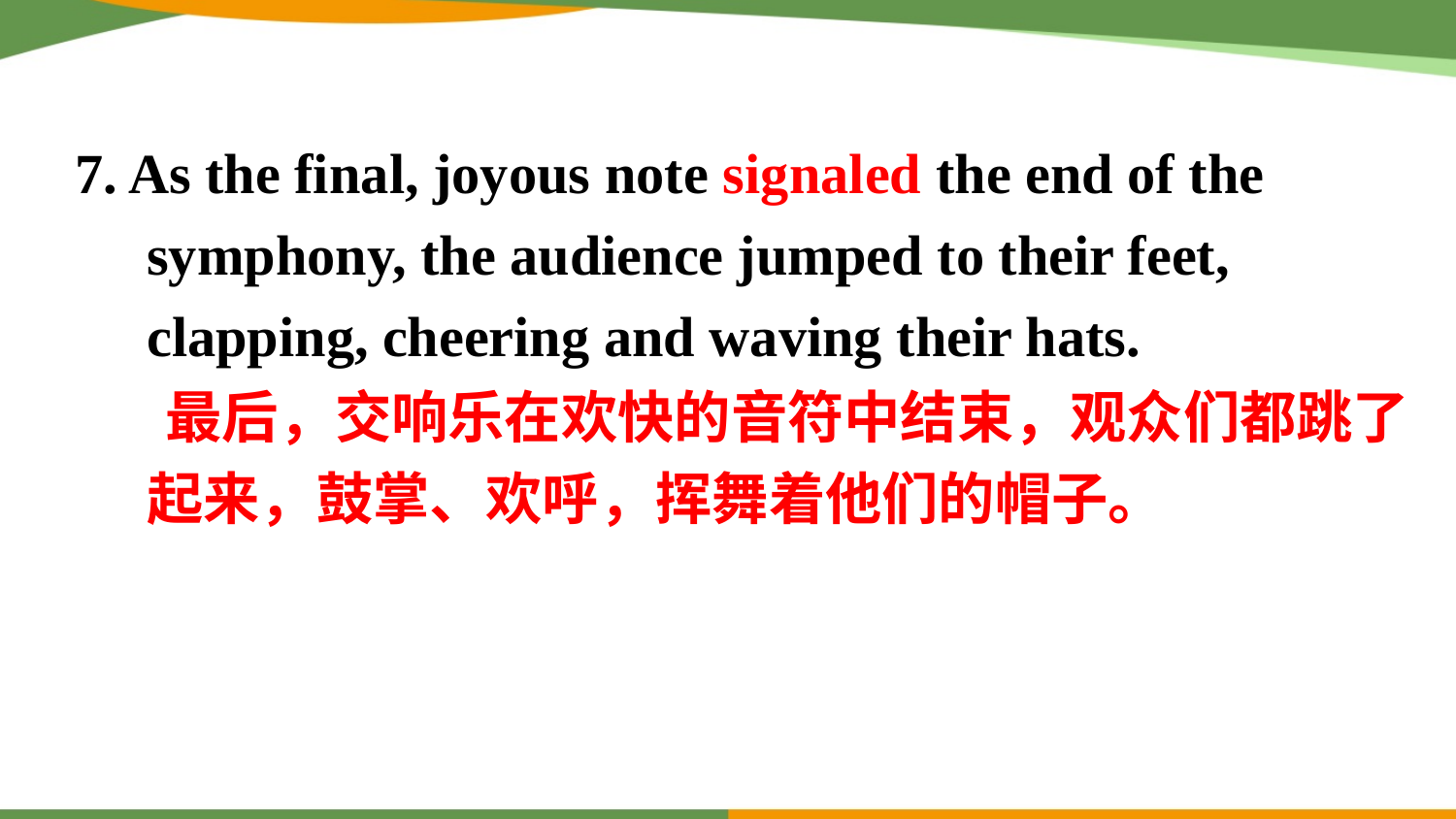

7. As the final, joyous note signaled the end of the symphony, the audience jumped to their feet, clapping, cheering and waving their hats.
      最后，交响乐在欢快的音符中结束，观众们都跳了起来，鼓掌、欢呼，挥舞着他们的帽子。